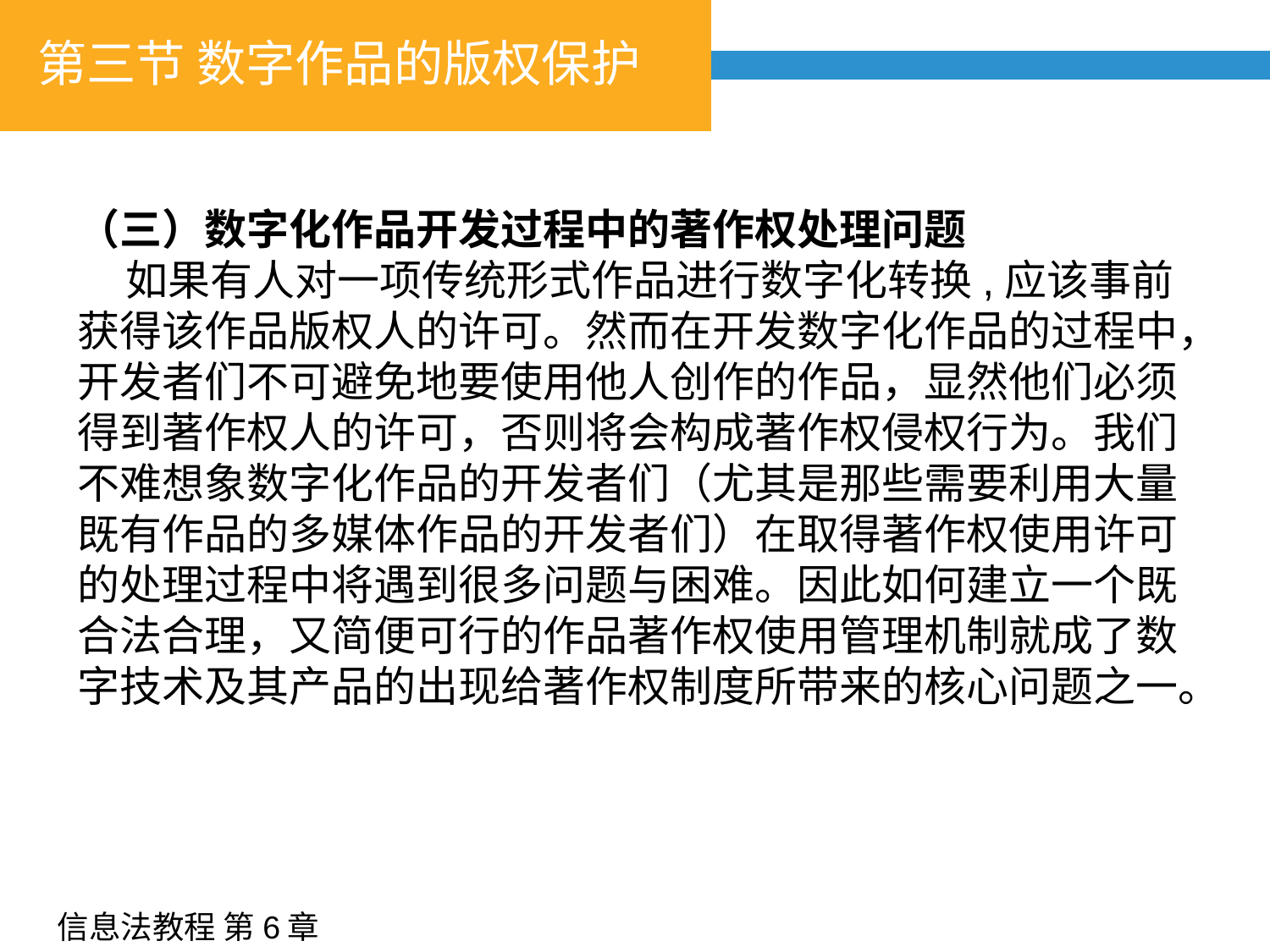

# 第三节 数字作品的版权保护
（三）数字化作品开发过程中的著作权处理问题
    如果有人对一项传统形式作品进行数字化转换,应该事前获得该作品版权人的许可。然而在开发数字化作品的过程中，开发者们不可避免地要使用他人创作的作品，显然他们必须得到著作权人的许可，否则将会构成著作权侵权行为。我们不难想象数字化作品的开发者们（尤其是那些需要利用大量既有作品的多媒体作品的开发者们）在取得著作权使用许可的处理过程中将遇到很多问题与困难。因此如何建立一个既合法合理，又简便可行的作品著作权使用管理机制就成了数字技术及其产品的出现给著作权制度所带来的核心问题之一。
信息法教程 第6章